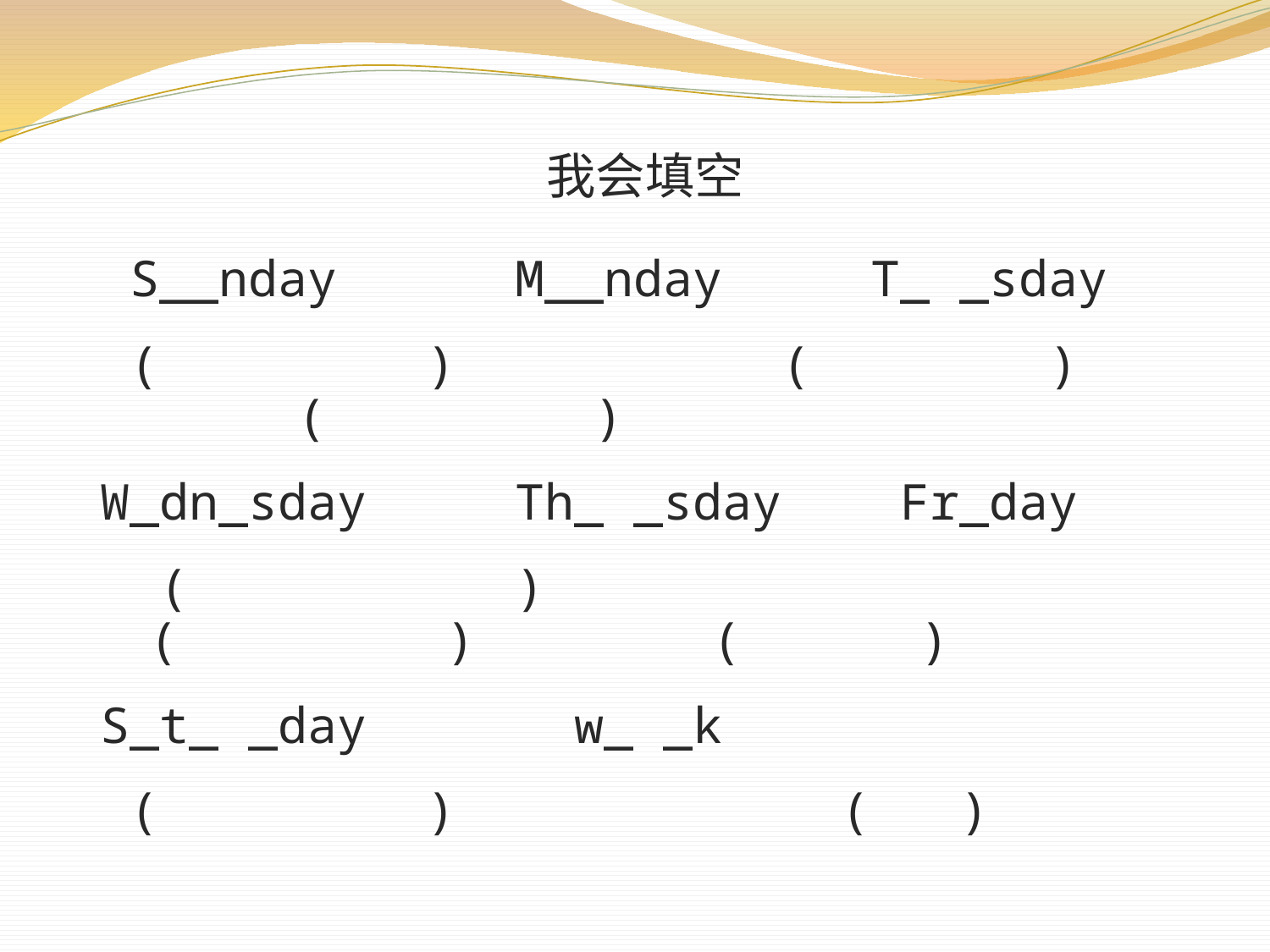

# 我会填空
 S__nday      M__nday     T_ _sday
 (         )           (        )         (         )
W_dn_sday     Th_ _sday    Fr_day
  (           )           (         )        (      )
S_t_ _day       w_ _k
 (         )             (   )